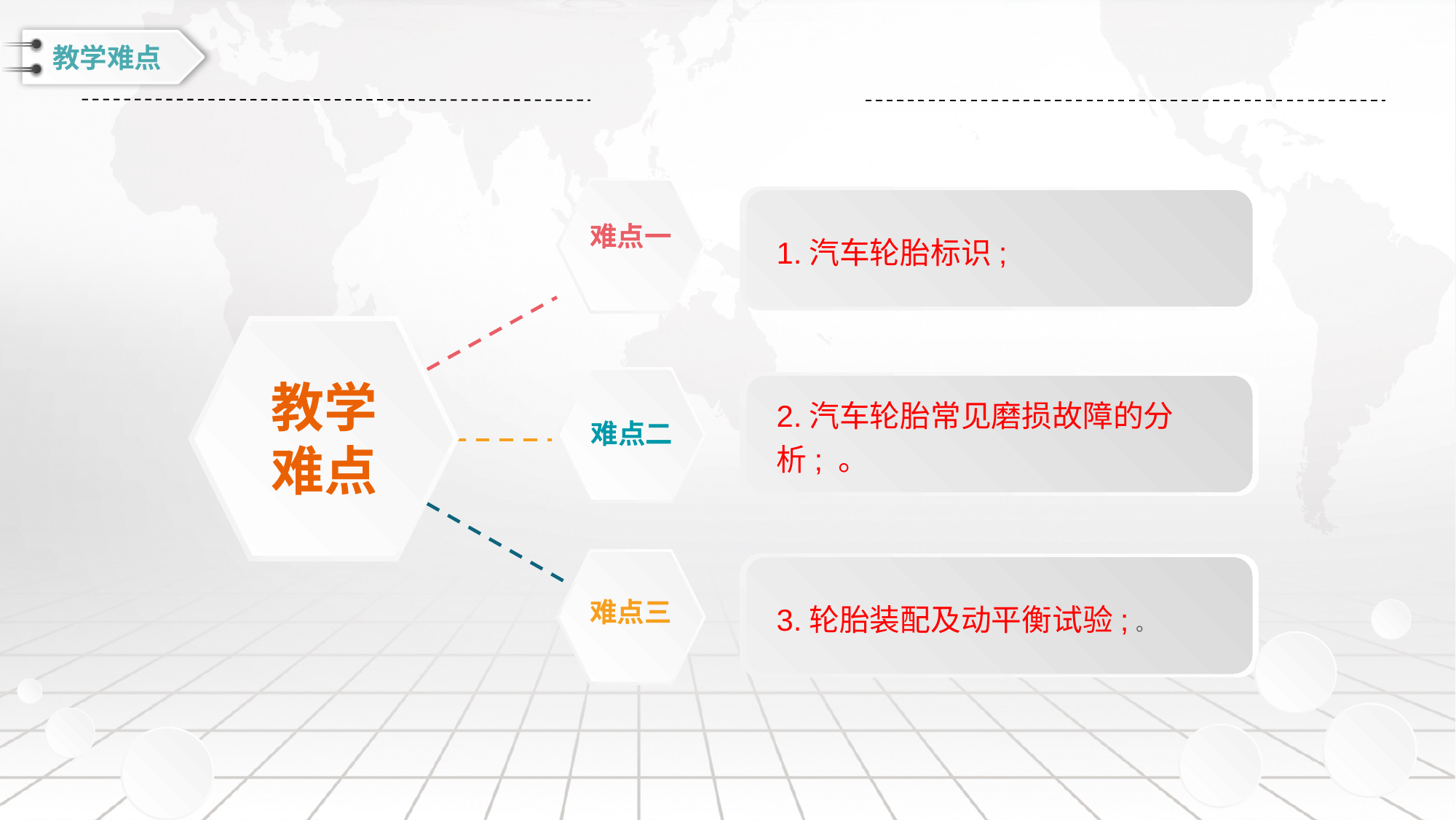

教学难点

1.汽车轮胎标识;

难点一

教学
难点

2.汽车轮胎常见磨损故障的分析; 。

难点二

3.轮胎装配及动平衡试验;。

难点三